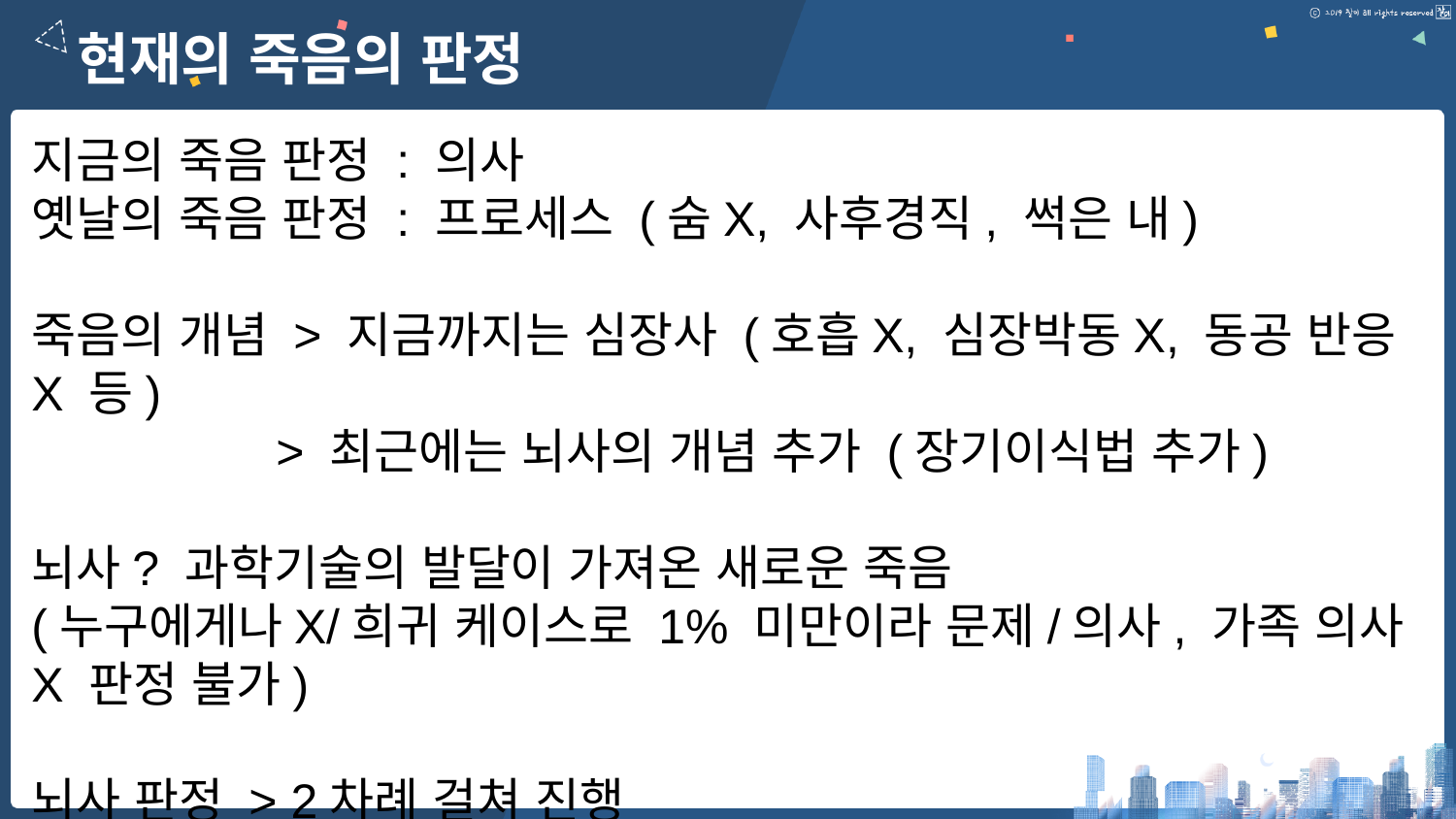

현재의 죽음의 판정
지금의 죽음 판정 : 의사
옛날의 죽음 판정 : 프로세스 (숨X, 사후경직, 썩은 내)

죽음의 개념 > 지금까지는 심장사 (호흡X, 심장박동X, 동공 반응X 등)
                  > 최근에는 뇌사의 개념 추가 (장기이식법 추가)

뇌사? 과학기술의 발달이 가져온 새로운 죽음
(누구에게나X/희귀 케이스로 1% 미만이라 문제/의사, 가족 의사X 판정 불가)

뇌사 판정 > 2차례 걸쳐 진행
               > 본인 생전에 증명카드로 의사 표시, 가족의 동의